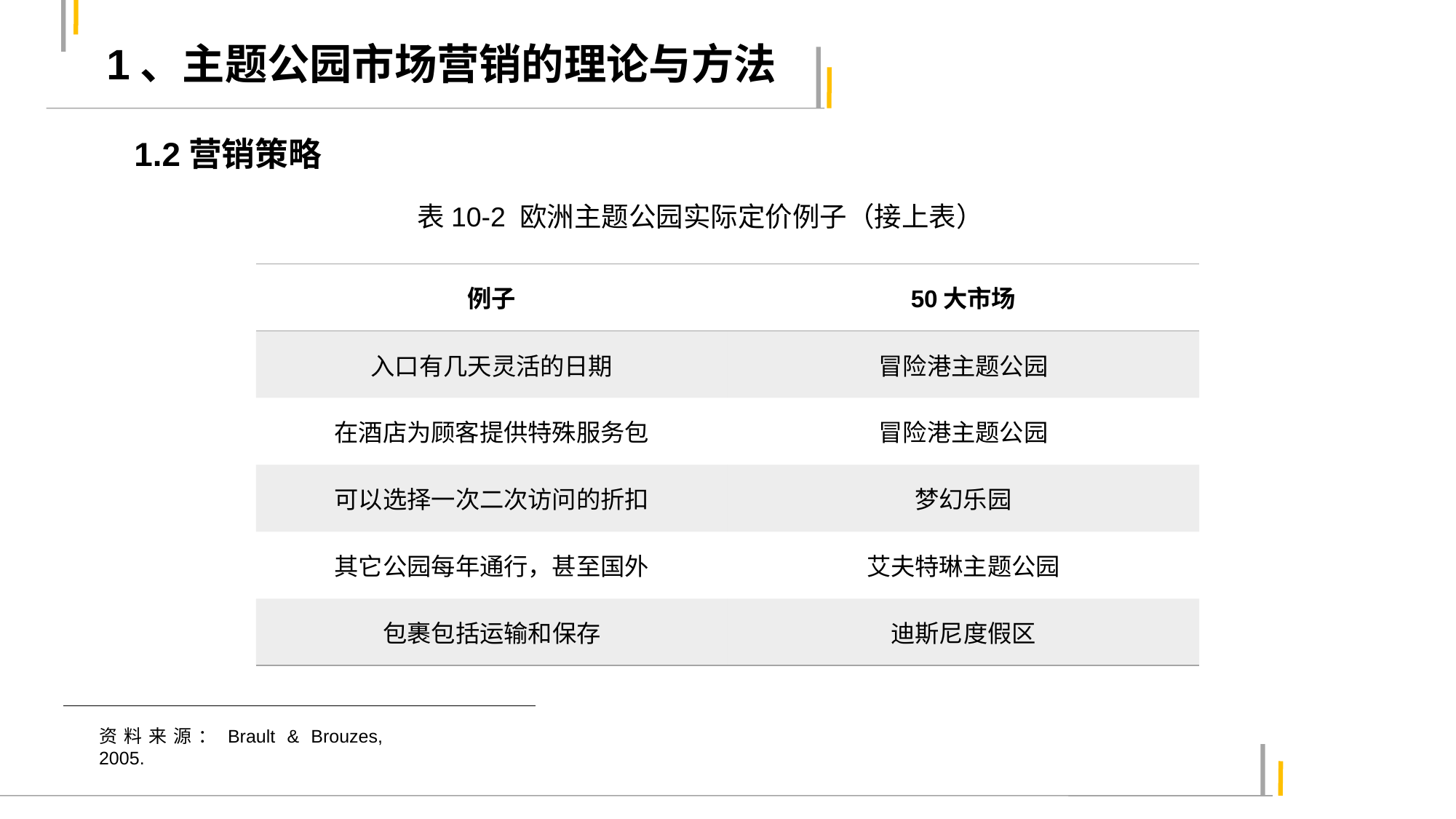

1、主题公园市场营销的理论与方法

1.2营销策略
表10-2 欧洲主题公园实际定价例子（接上表）
| 例子 | 50大市场 |
| --- | --- |
| 入口有几天灵活的日期 | 冒险港主题公园 |
| 在酒店为顾客提供特殊服务包 | 冒险港主题公园 |
| 可以选择一次二次访问的折扣 | 梦幻乐园 |
| 其它公园每年通行，甚至国外 | 艾夫特琳主题公园 |
| 包裹包括运输和保存 | 迪斯尼度假区 |
资料来源：Brault & Brouzes, 2005.